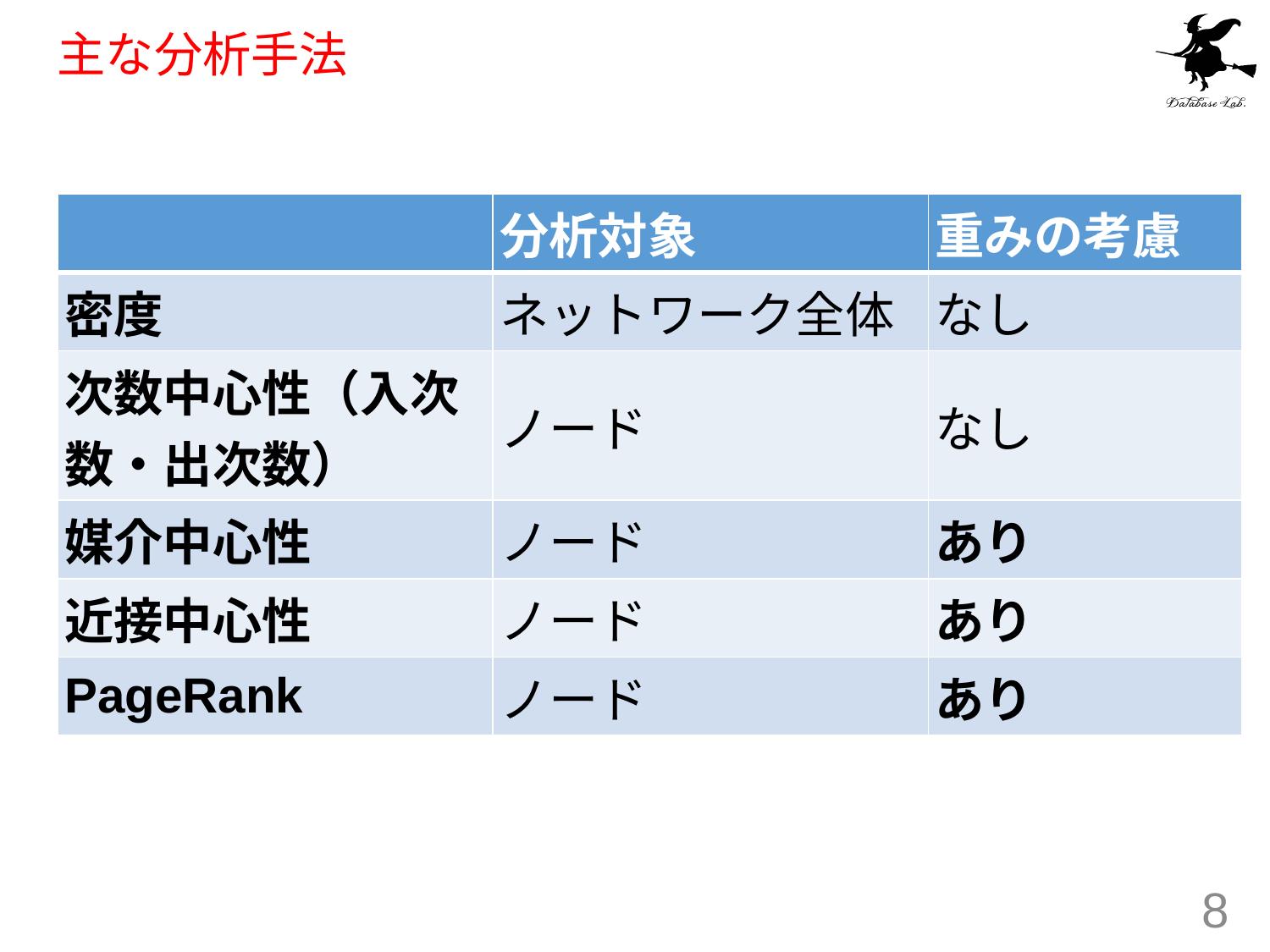

# 主な分析手法
|  | 分析対象 | 重みの考慮 |
| --- | --- | --- |
| 密度 | ネットワーク全体 | なし |
| 次数中心性（入次数・出次数） | ノード | なし |
| 媒介中心性 | ノード | あり |
| 近接中心性 | ノード | あり |
| PageRank | ノード | あり |
8